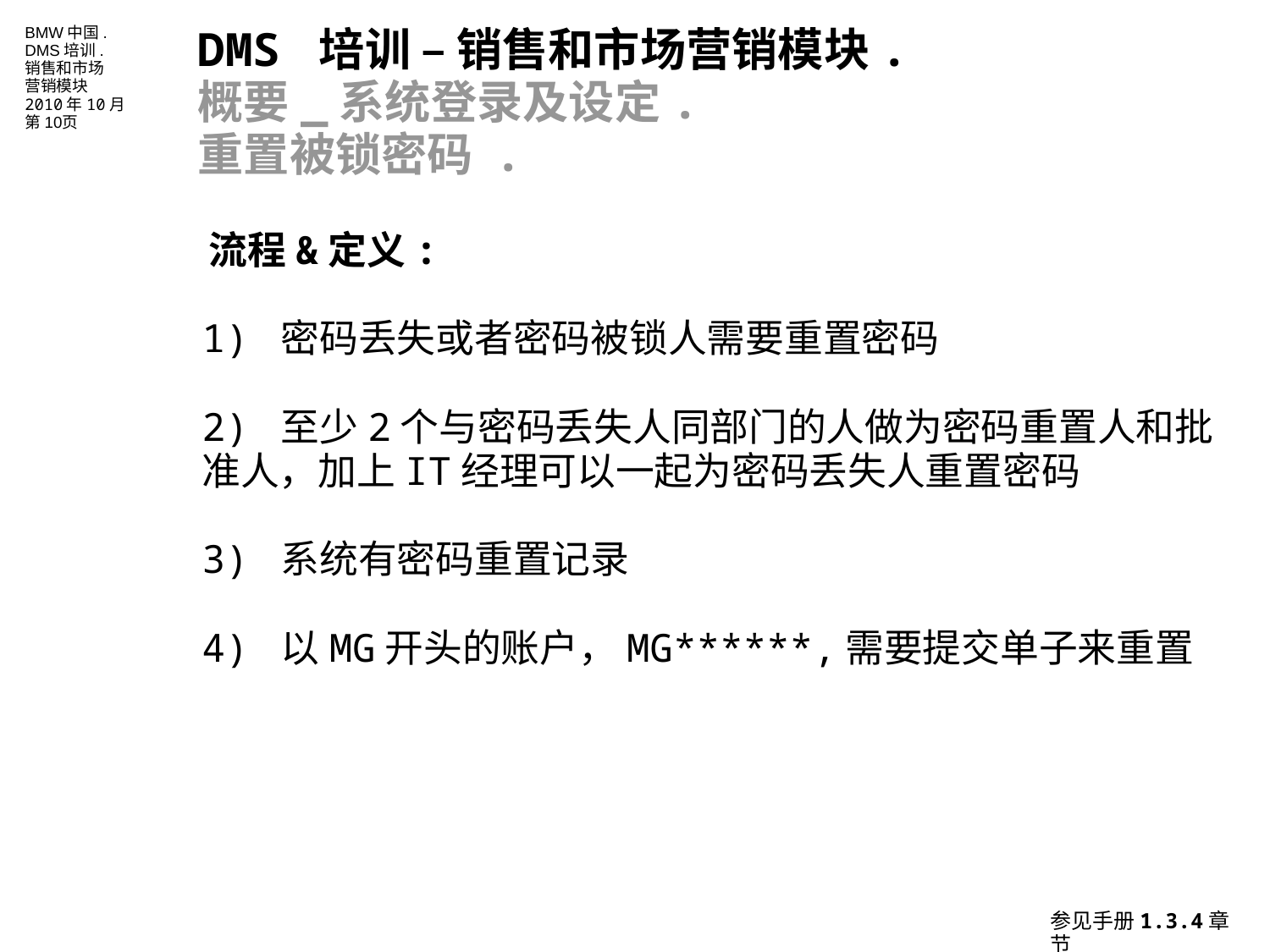

DMS 培训 – 销售和市场营销模块.
概要_系统登录及设定.
重置被锁密码 .
    流程&定义:

	1) 密码丢失或者密码被锁人需要重置密码

	2) 至少2个与密码丢失人同部门的人做为密码重置人和批准人，加上IT经理可以一起为密码丢失人重置密码

	3) 系统有密码重置记录

	4) 以MG开头的账户，MG******,需要提交单子来重置

参见手册1.3.4章节